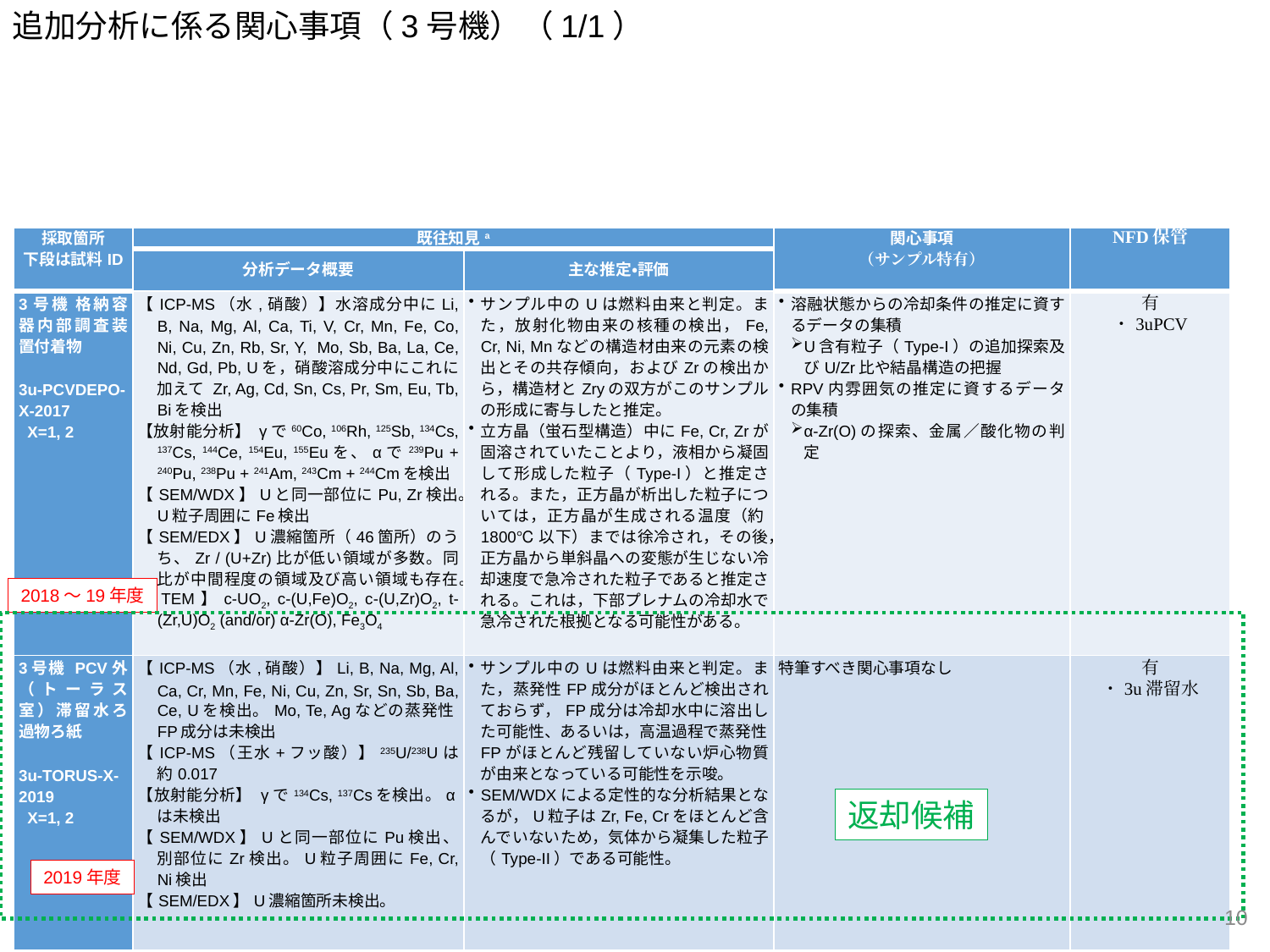

追加分析に係る関心事項（3号機）（1/1）
| 採取箇所 下段は試料ID | 既往知見a |  | 関心事項 （サンプル特有） | NFD保管 |
| --- | --- | --- | --- | --- |
|  | 分析データ概要 | 主な推定・評価 |  |  |
| 3号機 格納容器内部調査装置付着物   3u-PCVDEPO-X-2017 X=1, 2 | 【ICP-MS（水,硝酸）】水溶成分中にLi, B, Na, Mg, Al, Ca, Ti, V, Cr, Mn, Fe, Co, Ni, Cu, Zn, Rb, Sr, Y, Mo, Sb, Ba, La, Ce, Nd, Gd, Pb, Uを，硝酸溶成分中にこれに加えて Zr, Ag, Cd, Sn, Cs, Pr, Sm, Eu, Tb, Biを検出 【放射能分析】 γで60Co, 106Rh, 125Sb, 134Cs, 137Cs, 144Ce, 154Eu, 155Euを、αで239Pu + 240Pu, 238Pu + 241Am, 243Cm + 244Cmを検出 【SEM/WDX】Uと同一部位にPu, Zr検出。U粒子周囲にFe検出 【SEM/EDX】U濃縮箇所（46箇所）のうち、Zr / (U+Zr)比が低い領域が多数。同比が中間程度の領域及び高い領域も存在。 【TEM】c-UO2, c-(U,Fe)O2, c-(U,Zr)O2, t-(Zr,U)O2 (and/or) α-Zr(O), Fe3O4 | サンプル中のUは燃料由来と判定。また，放射化物由来の核種の検出，Fe, Cr, Ni, Mnなどの構造材由来の元素の検出とその共存傾向，およびZrの検出から，構造材とZryの双方がこのサンプルの形成に寄与したと推定。 立方晶（蛍石型構造）中にFe, Cr, Zrが固溶されていたことより，液相から凝固して形成した粒子（Type-I）と推定される。また，正方晶が析出した粒子については，正方晶が生成される温度（約1800℃以下）までは徐冷され，その後，正方晶から単斜晶への変態が生じない冷却速度で急冷された粒子であると推定される。これは，下部プレナムの冷却水で急冷された根拠となる可能性がある。 | 溶融状態からの冷却条件の推定に資するデータの集積 U含有粒子（Type-I）の追加探索及びU/Zr比や結晶構造の把握 RPV内雰囲気の推定に資するデータの集積 α-Zr(O)の探索、金属／酸化物の判定 | 有 ・3uPCV |
| 3号機 PCV外（トーラス室）滞留水ろ過物ろ紙   3u-TORUS-X-2019 X=1, 2 | 【ICP-MS（水,硝酸）】Li, B, Na, Mg, Al, Ca, Cr, Mn, Fe, Ni, Cu, Zn, Sr, Sn, Sb, Ba, Ce, Uを検出。Mo, Te, Agなどの蒸発性FP成分は未検出 【ICP-MS（王水+フッ酸）】235U/238Uは約0.017 【放射能分析】 γで134Cs, 137Csを検出。αは未検出 【SEM/WDX】Uと同一部位にPu検出、別部位にZr検出。U粒子周囲にFe, Cr, Ni検出 【SEM/EDX】U濃縮箇所未検出。 | サンプル中のUは燃料由来と判定。また，蒸発性FP成分がほとんど検出されておらず，FP成分は冷却水中に溶出した可能性、あるいは，高温過程で蒸発性FPがほとんど残留していない炉心物質が由来となっている可能性を示唆。 SEM/WDXによる定性的な分析結果となるが，U粒子はZr, Fe, Crをほとんど含んでいないため，気体から凝集した粒子（Type-II）である可能性。 | 特筆すべき関心事項なし | 有 ・3u滞留水 |
2018～19年度

返却候補
2019年度
10